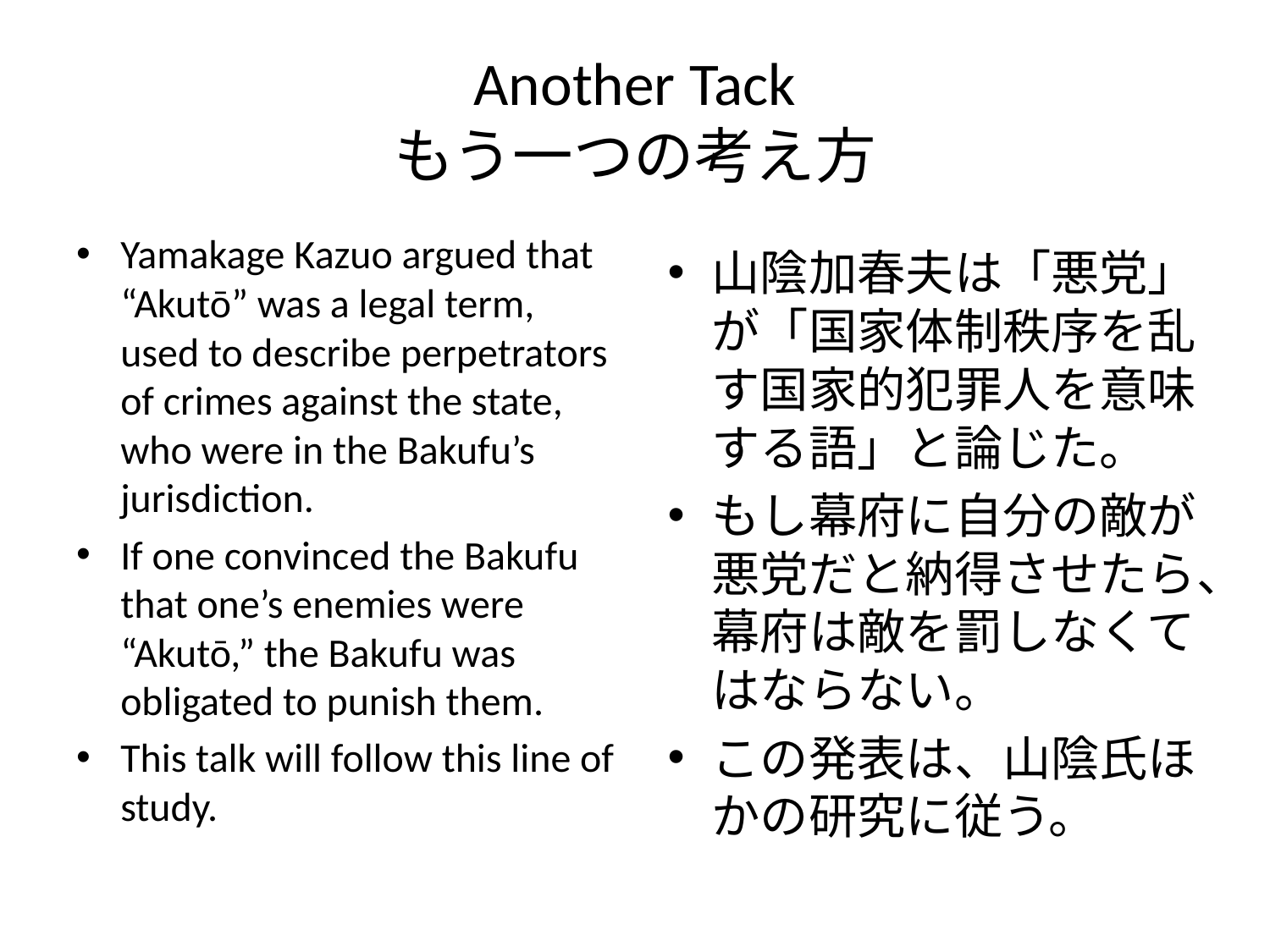

# Another Tack もう一つの考え方
Yamakage Kazuo argued that “Akutō” was a legal term, used to describe perpetrators of crimes against the state, who were in the Bakufu’s jurisdiction.
If one convinced the Bakufu that one’s enemies were “Akutō,” the Bakufu was obligated to punish them.
This talk will follow this line of study.

山陰加春夫は「悪党」が「国家体制秩序を乱す国家的犯罪人を意味する語」と論じた。
もし幕府に自分の敵が悪党だと納得させたら、幕府は敵を罰しなくてはならない。
この発表は、山陰氏ほかの研究に従う。